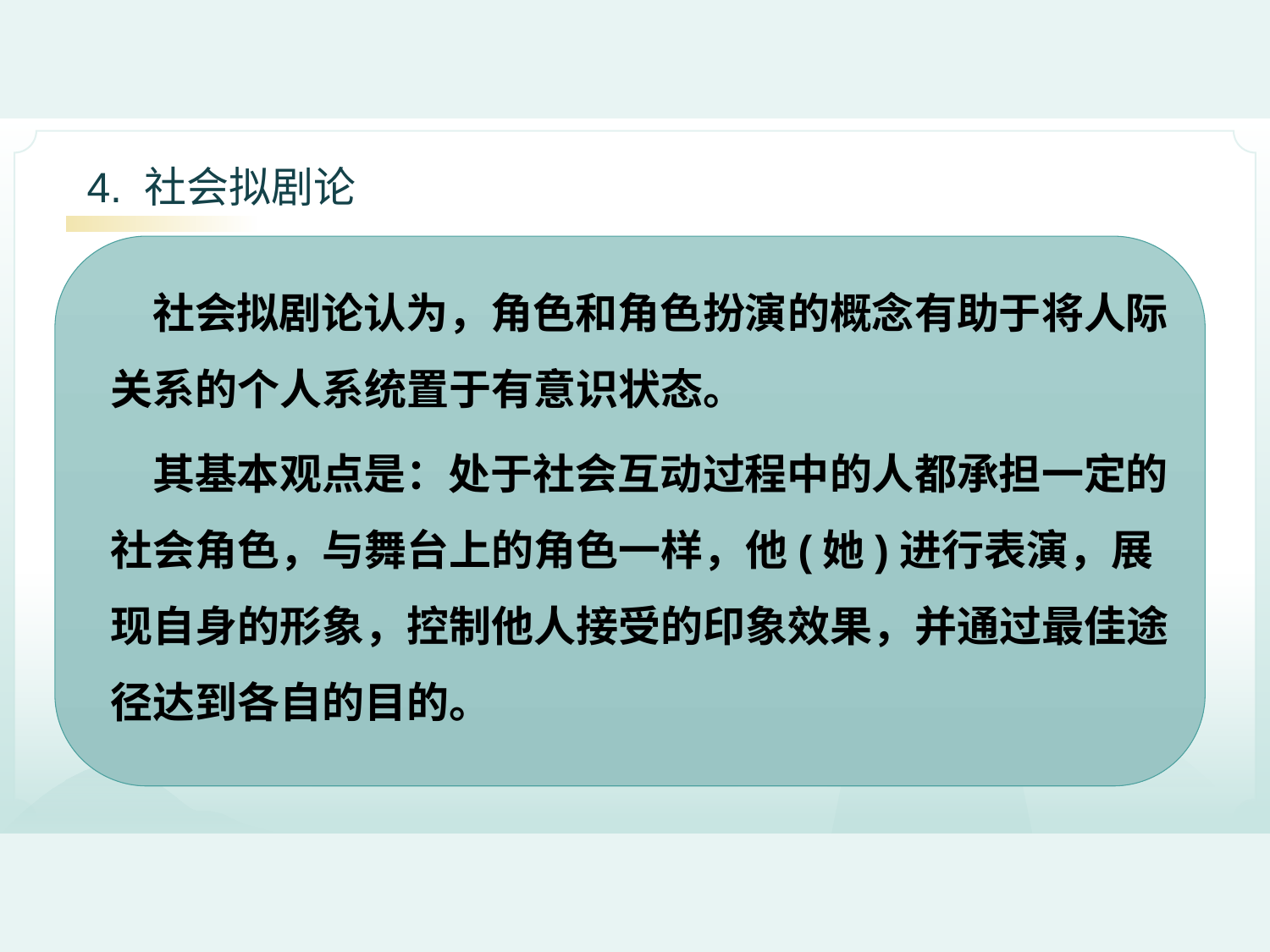

# 4. 社会拟剧论

      社会拟剧论认为，角色和角色扮演的概念有助于将人际关系的个人系统置于有意识状态。
      其基本观点是：处于社会互动过程中的人都承担一定的社会角色，与舞台上的角色一样，他(她)进行表演，展现自身的形象，控制他人接受的印象效果，并通过最佳途径达到各自的目的。